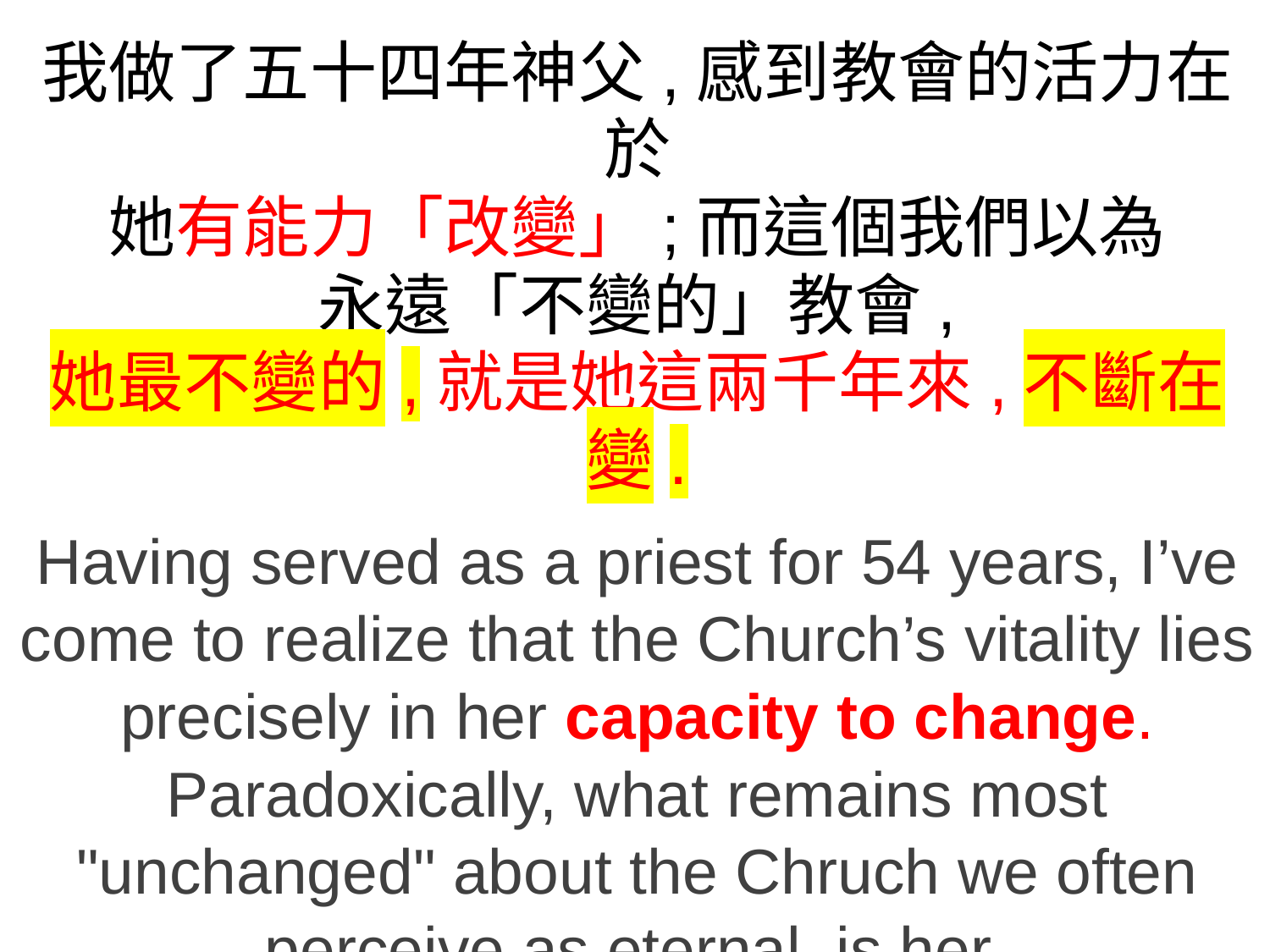

我做了五十四年神父,感到教會的活力在於
她有能力「改變」;而這個我們以為
永遠「不變的」教會,
她最不變的,就是她這兩千年來,不斷在變.
Having served as a priest for 54 years, I’ve come to realize that the Church’s vitality lies precisely in her capacity to change. Paradoxically, what remains most "unchanged" about the Chruch we often perceive as eternal, is her
constant evolution over two millennia.